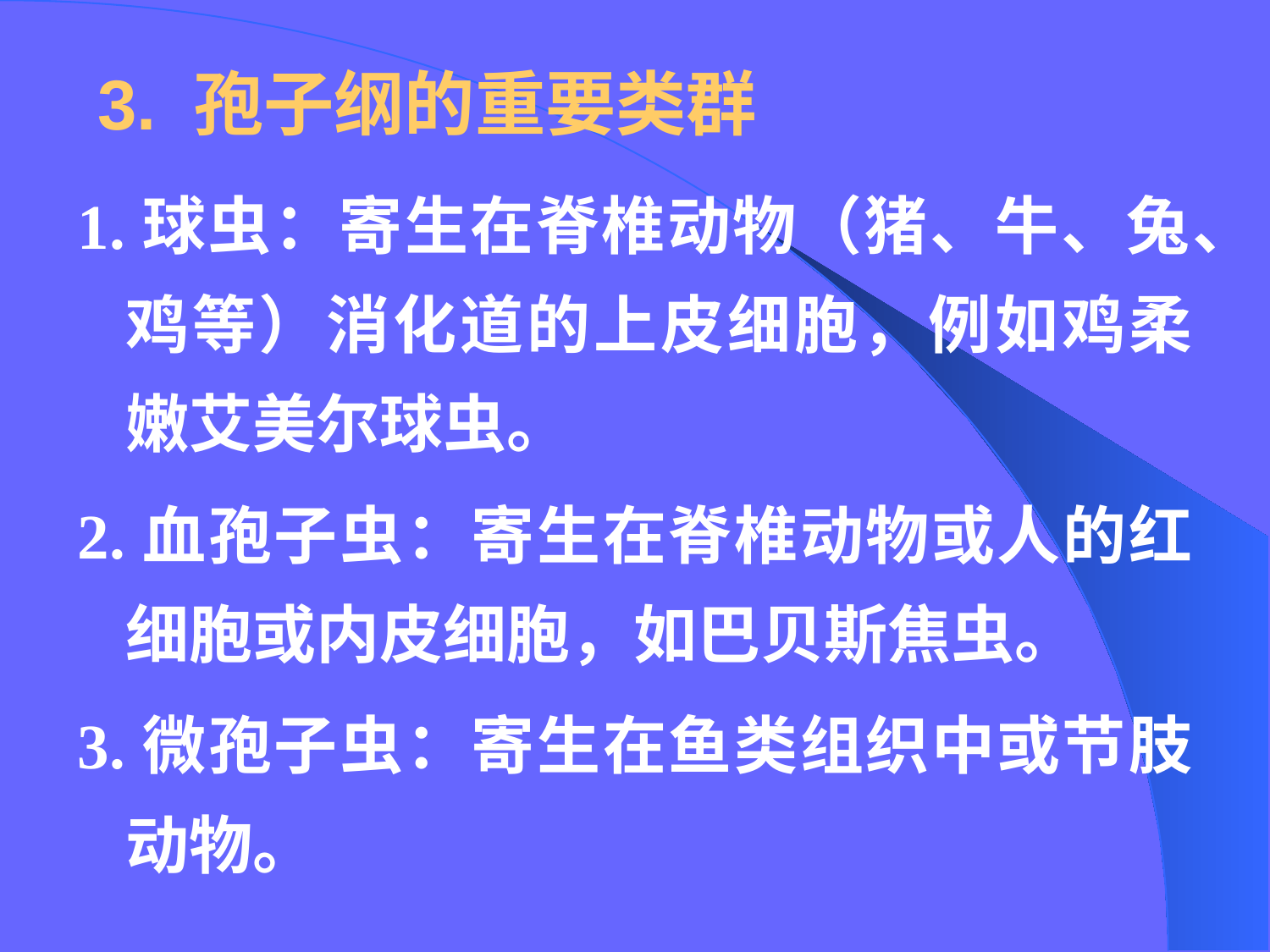

# 3. 孢子纲的重要类群
1.球虫：寄生在脊椎动物（猪、牛、兔、鸡等）消化道的上皮细胞，例如鸡柔嫩艾美尔球虫。
2.血孢子虫：寄生在脊椎动物或人的红细胞或内皮细胞，如巴贝斯焦虫。
3.微孢子虫：寄生在鱼类组织中或节肢动物。